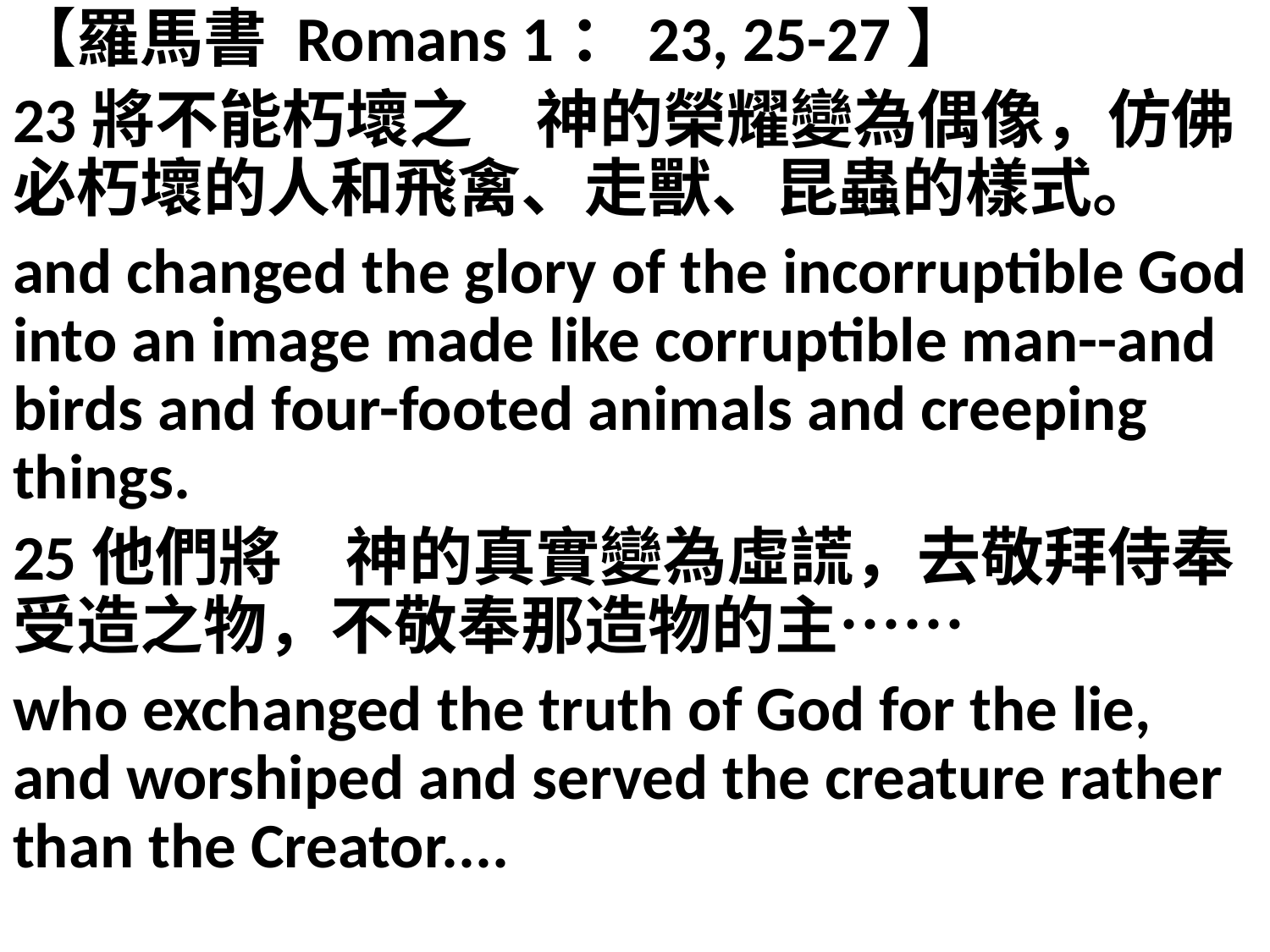

【羅馬書 Romans 1：23, 25-27】
23將不能朽壞之　神的榮耀變為偶像，仿佛必朽壞的人和飛禽、走獸、昆蟲的樣式。
and changed the glory of the incorruptible God into an image made like corruptible man--and birds and four-footed animals and creeping things.
25他們將　神的真實變為虛謊，去敬拜侍奉受造之物，不敬奉那造物的主……
who exchanged the truth of God for the lie, and worshiped and served the creature rather than the Creator....